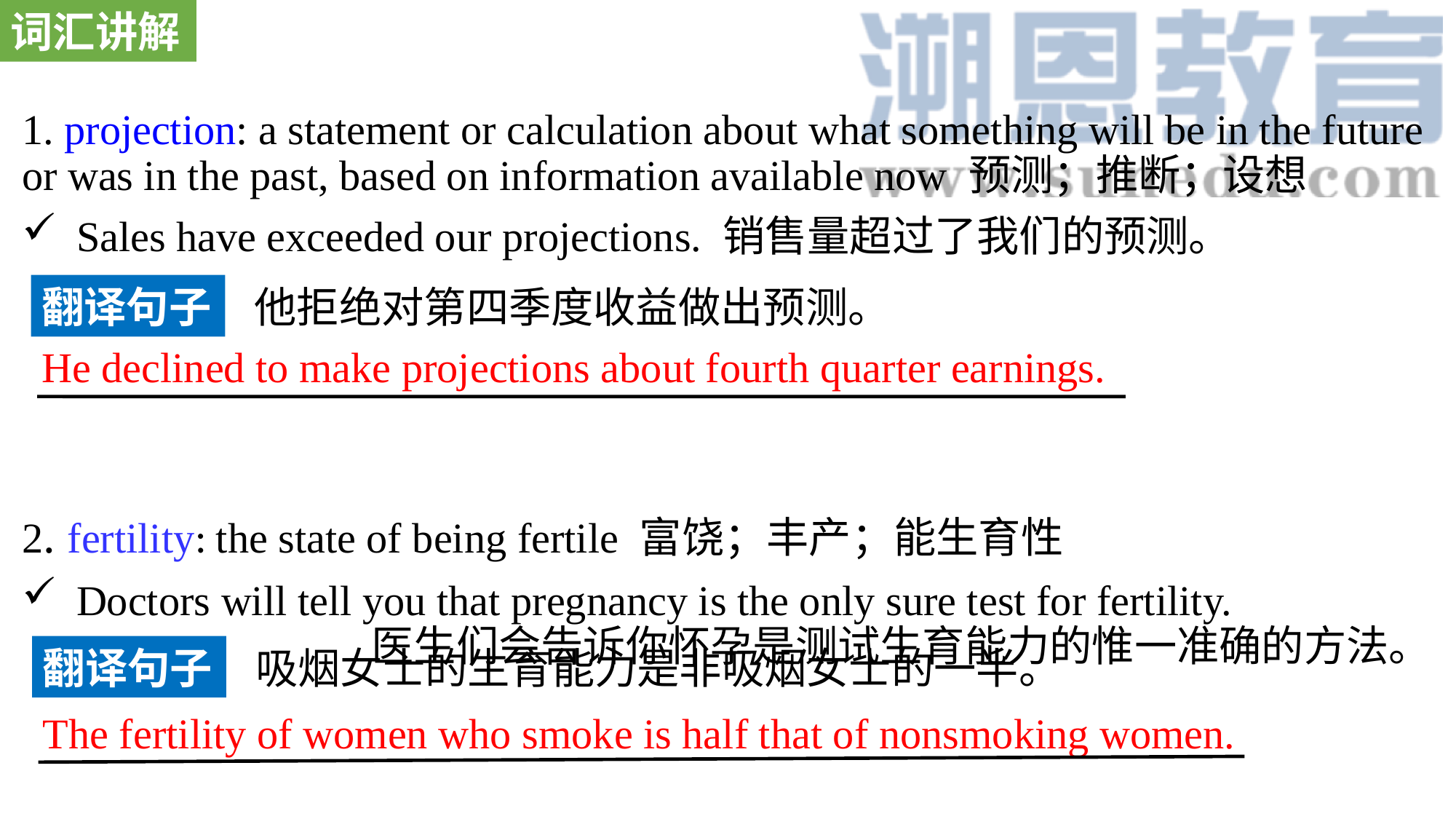

词汇讲解
1. projection: a statement or calculation about what something will be in the future or was in the past, based on information available now 预测；推断；设想
Sales have exceeded our projections. 销售量超过了我们的预测。

2. fertility: the state of being fertile 富饶；丰产；能生育性
Doctors will tell you that pregnancy is the only sure test for fertility.                                                医生们会告诉你怀孕是测试生育能力的惟一准确的方法。
翻译句子
他拒绝对第四季度收益做出预测。
He declined to make projections about fourth quarter earnings.
翻译句子
吸烟女士的生育能力是非吸烟女士的一半。
The fertility of women who smoke is half that of nonsmoking women.